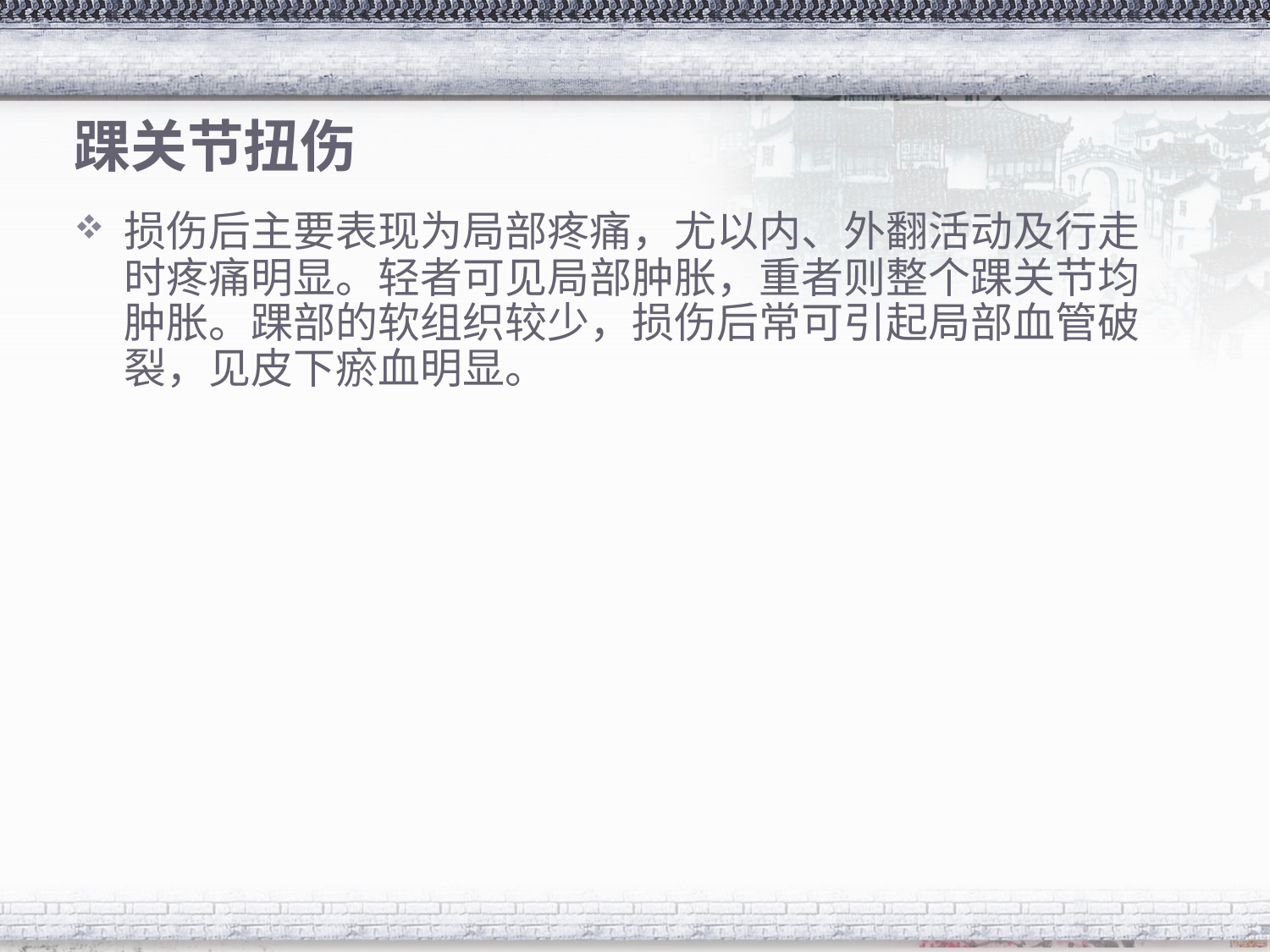

# 踝关节扭伤
损伤后主要表现为局部疼痛，尤以内、外翻活动及行走时疼痛明显。轻者可见局部肿胀，重者则整个踝关节均肿胀。踝部的软组织较少，损伤后常可引起局部血管破裂，见皮下瘀血明显。